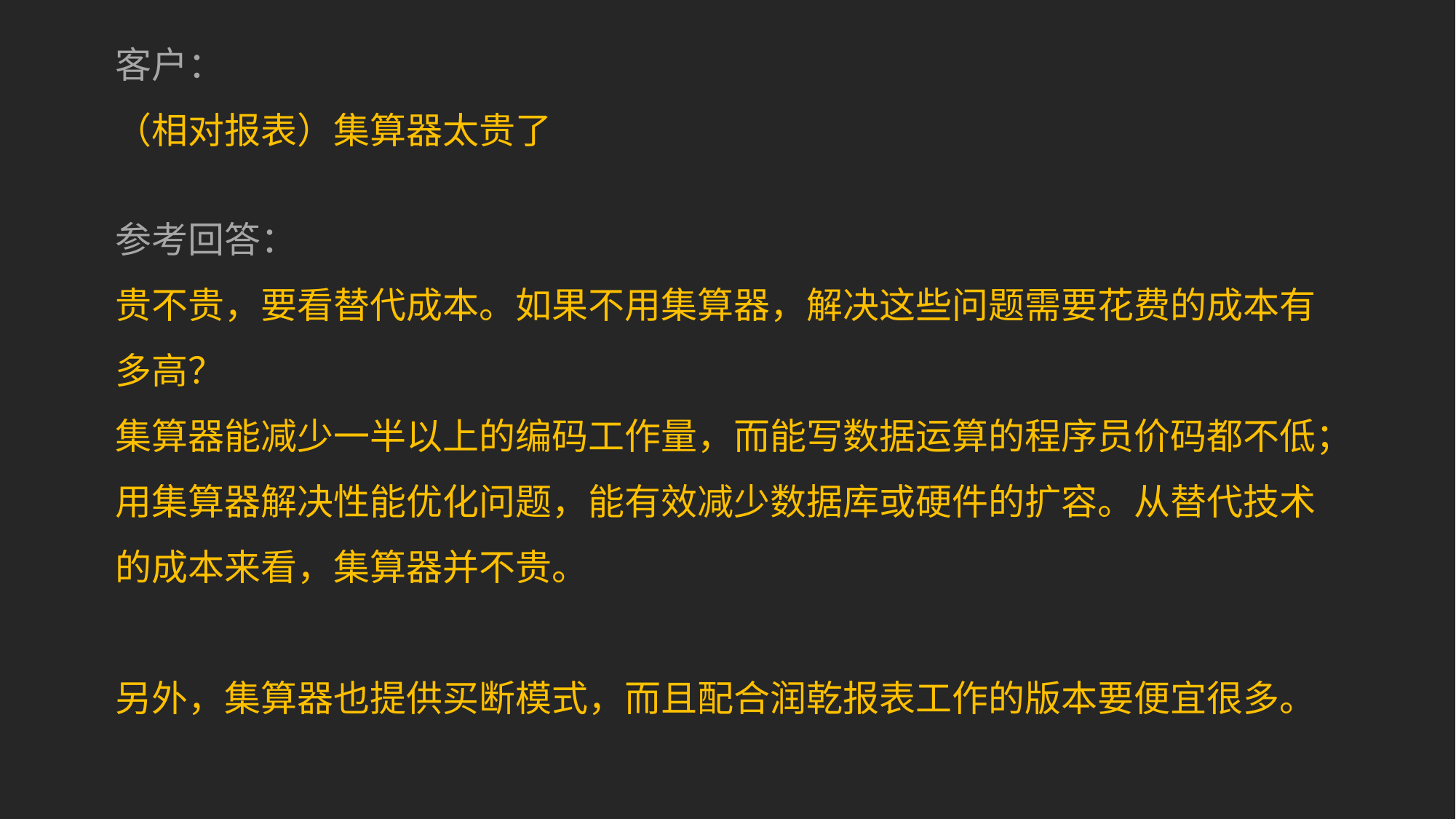

客户：
（相对报表）集算器太贵了

参考回答：
贵不贵，要看替代成本。如果不用集算器，解决这些问题需要花费的成本有多高？
集算器能减少一半以上的编码工作量，而能写数据运算的程序员价码都不低；用集算器解决性能优化问题，能有效减少数据库或硬件的扩容。从替代技术的成本来看，集算器并不贵。

另外，集算器也提供买断模式，而且配合润乾报表工作的版本要便宜很多。